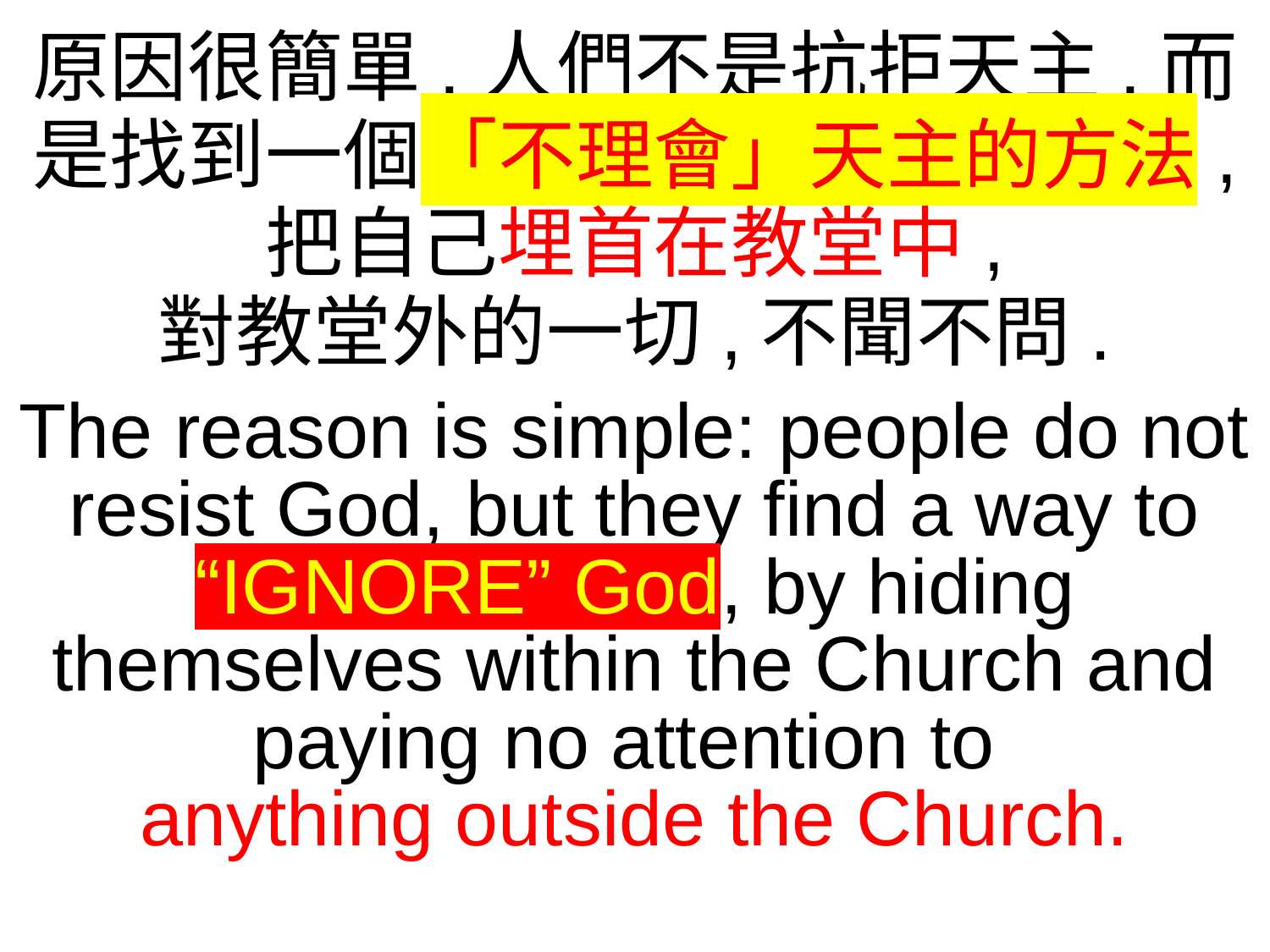

原因很簡單,人們不是抗拒天主,而是找到一個「不理會」天主的方法,
把自己埋首在教堂中,
對教堂外的一切,不聞不問.
The reason is simple: people do not resist God, but they find a way to “IGNORE” God, by hiding themselves within the Church and paying no attention to
anything outside the Church.